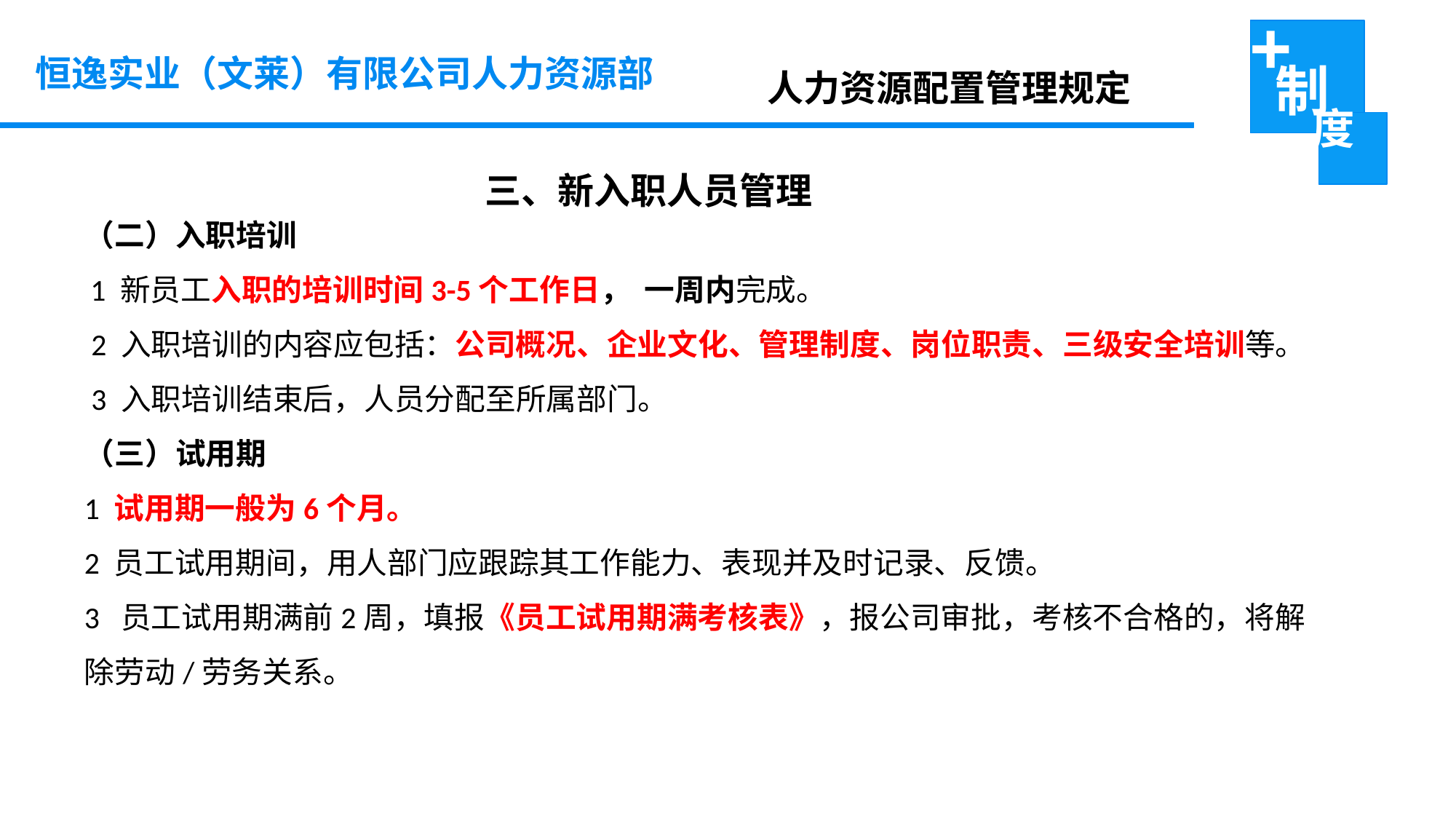

恒逸实业（文莱）有限公司人力资源部
    人力资源配置管理规定
三、新入职人员管理

（二）入职培训
 1 新员工入职的培训时间3-5个工作日，  一周内完成。
 2 入职培训的内容应包括：公司概况、企业文化、管理制度、岗位职责、三级安全培训等。
 3 入职培训结束后，人员分配至所属部门。
（三）试用期
1 试用期一般为6个月。
2 员工试用期间，用人部门应跟踪其工作能力、表现并及时记录、反馈。
3  员工试用期满前2周，填报《员工试用期满考核表》，报公司审批，考核不合格的，将解除劳动/劳务关系。